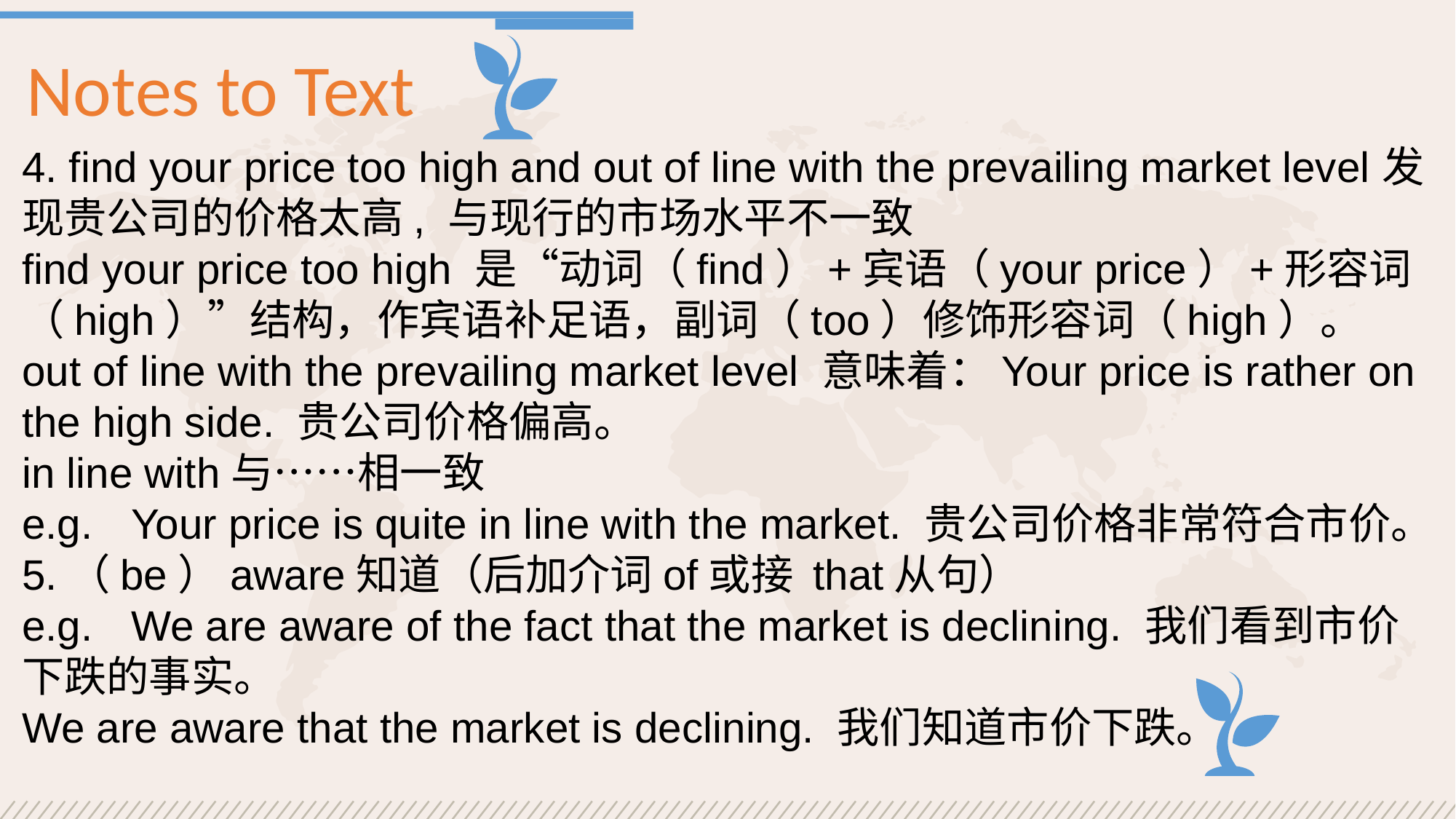

Notes to Text
4. find your price too high and out of line with the prevailing market level发现贵公司的价格太高, 与现行的市场水平不一致
find your price too high 是“动词（find）+宾语（your price）+形容词（high）”结构，作宾语补足语，副词（too）修饰形容词（high）。
out of line with the prevailing market level 意味着：Your price is rather on the high side. 贵公司价格偏高。
in line with与……相一致
e.g.	Your price is quite in line with the market. 贵公司价格非常符合市价。
5.（be）aware知道（后加介词of或接 that从句）
e.g.	We are aware of the fact that the market is declining. 我们看到市价下跌的事实。
We are aware that the market is declining. 我们知道市价下跌。